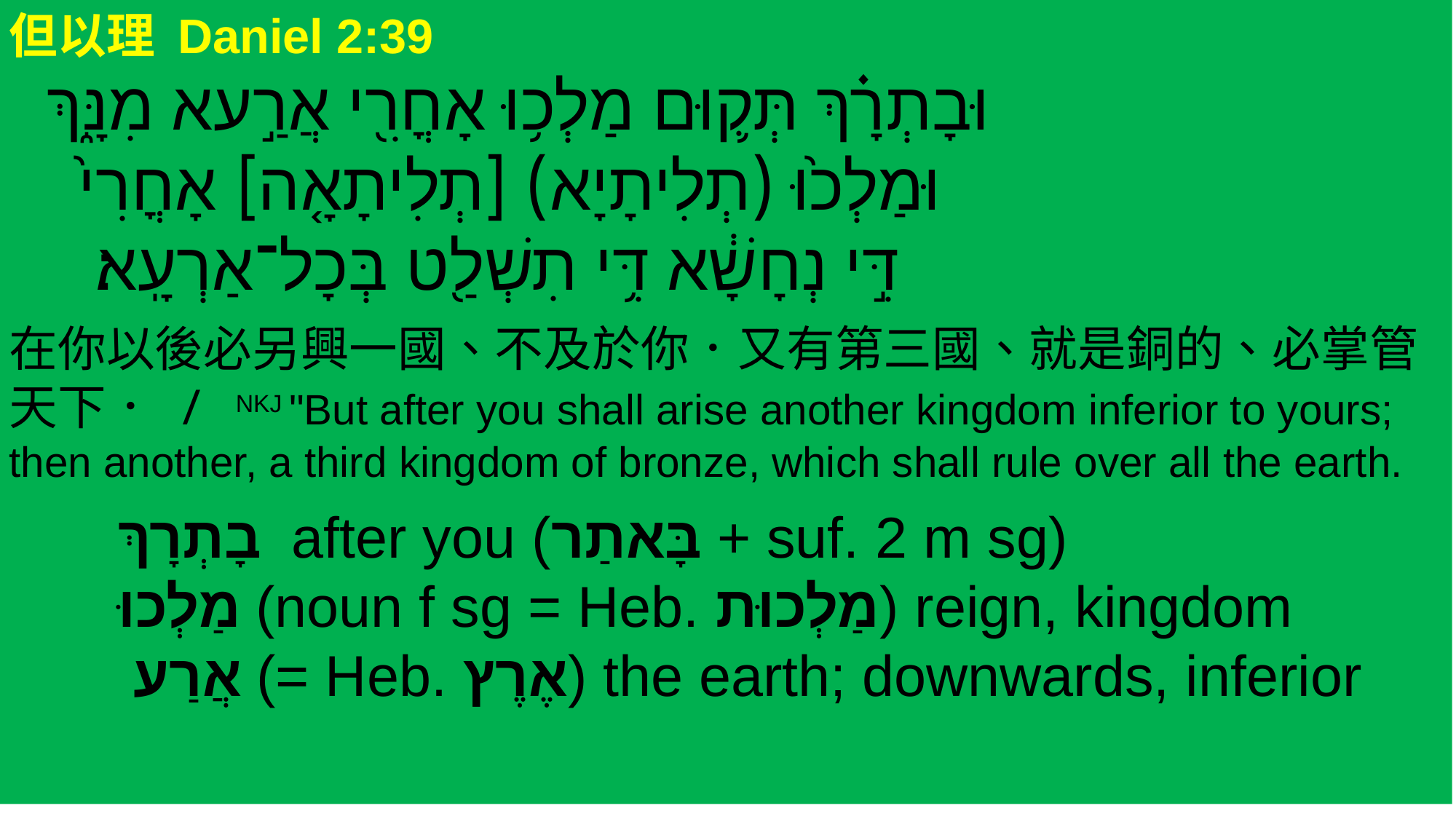

但以理 Daniel 2:39
   ‎‎‎‎וּבָתְרָ֗ךְ תְּק֛וּם מַלְכ֥וּ אָחֳרִ֖י אֲרַ֣עא מִנָּ֑ךְ
    וּמַלְכ֙וּ (תְלִיתָיָא) [תְלִיתָאָ֤ה] אָחֳרִי֙
דִּ֣י נְחָשָׁ֔א דִּ֥י תִשְׁלַ֖ט בְּכָל־אַרְעָֽא׃

在你以後必另興一國、不及於你．又有第三國、就是銅的、必掌管天下． / NKJ "But after you shall arise another kingdom inferior to yours; then another, a third kingdom of bronze, which shall rule over all the earth.

	בָתְרָךְ  after you (בָּאתַר + suf. 2 m sg)
	מַלְכוּ (noun f sg = Heb. מַלְכוּת) reign, kingdom
	 אֲרַע (= Heb. אֶרֶץ) the earth; downwards, inferior